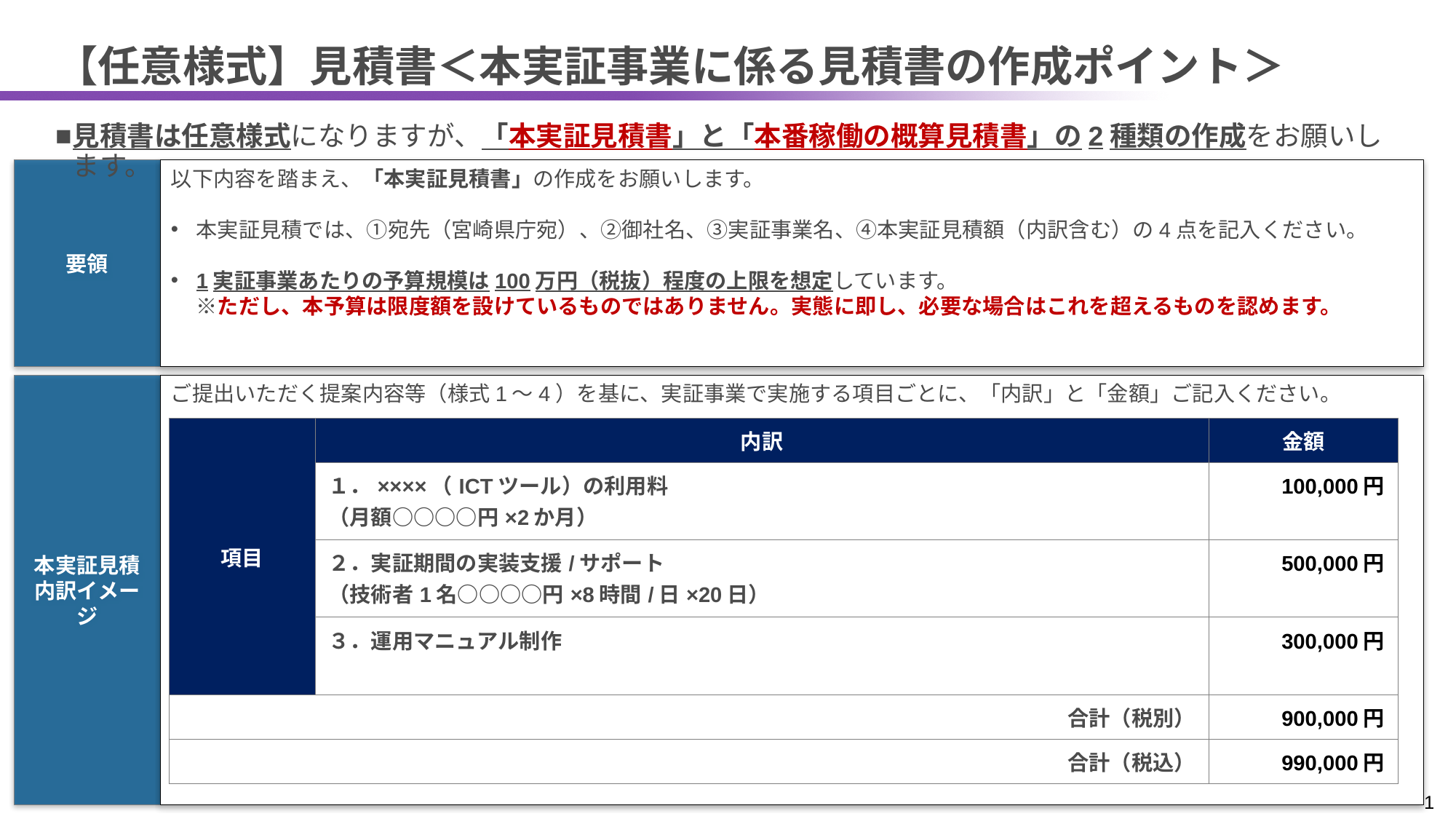

# 【任意様式】見積書＜本実証事業に係る見積書の作成ポイント＞
見積書は任意様式になりますが、「本実証見積書」と「本番稼働の概算見積書」の2種類の作成をお願いします。
要領
以下内容を踏まえ、「本実証見積書」の作成をお願いします。

本実証見積では、①宛先（宮崎県庁宛）、②御社名、③実証事業名、④本実証見積額（内訳含む）の4点を記入ください。
1実証事業あたりの予算規模は100万円（税抜）程度の上限を想定しています。
※ただし、本予算は限度額を設けているものではありません。実態に即し、必要な場合はこれを超えるものを認めます。
本実証見積
内訳イメージ
ご提出いただく提案内容等（様式1～4）を基に、実証事業で実施する項目ごとに、「内訳」と「金額」ご記入ください。
| 項目 | 内訳 | 金額 |
| --- | --- | --- |
|  | １．××××（ICTツール）の利用料 （月額○○○○円×2か月） | 100,000円 |
|  | ２．実証期間の実装支援/サポート （技術者1名○○○○円×8時間/日×20日） | 500,000円 |
|  | ３．運用マニュアル制作 | 300,000円 |
| 合計（税別） |  | 900,000円 |
| 合計（税込） |  | 990,000円 |